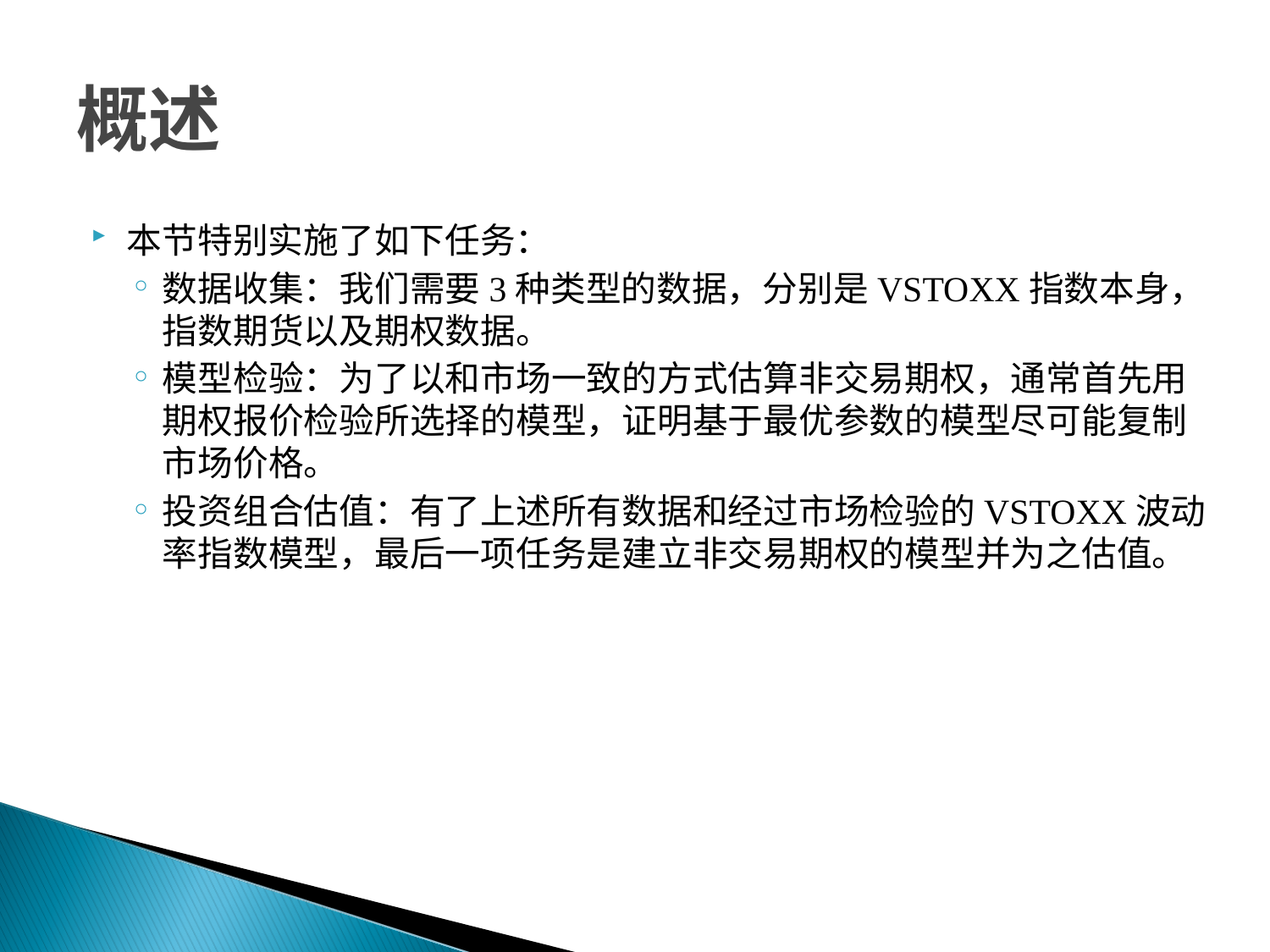

# 概述
本节特别实施了如下任务：
数据收集：我们需要3种类型的数据，分别是VSTOXX指数本身，指数期货以及期权数据。
模型检验：为了以和市场一致的方式估算非交易期权，通常首先用期权报价检验所选择的模型，证明基于最优参数的模型尽可能复制市场价格。
投资组合估值：有了上述所有数据和经过市场检验的VSTOXX波动率指数模型，最后一项任务是建立非交易期权的模型并为之估值。